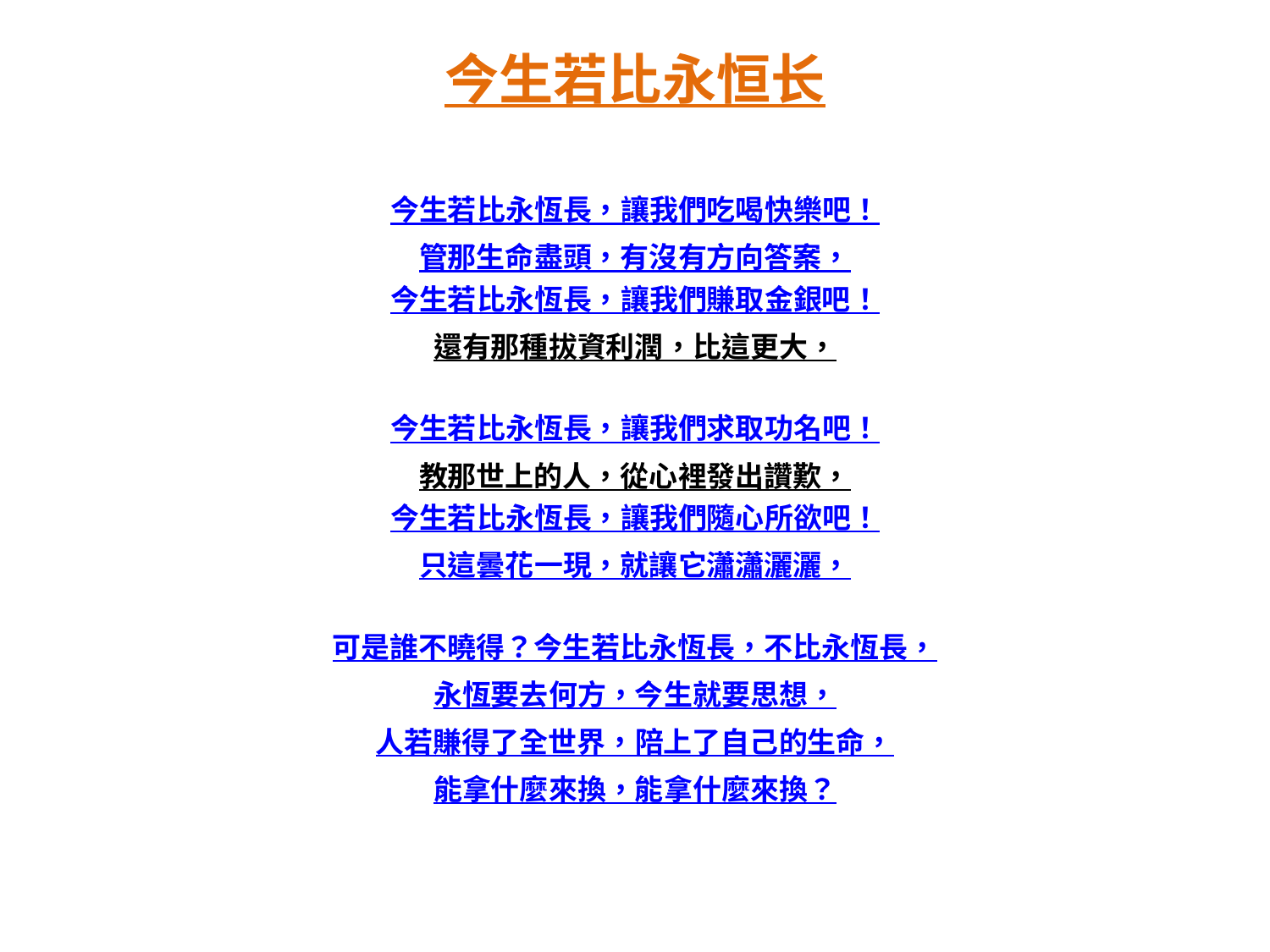

# 今生若比永恒长
今生若比永恆長，讓我們吃喝快樂吧！
管那生命盡頭，有沒有方向答案，
今生若比永恆長，讓我們賺取金銀吧！
還有那種拔資利潤，比這更大，
今生若比永恆長，讓我們求取功名吧！
教那世上的人，從心裡發出讚歎，
今生若比永恆長，讓我們隨心所欲吧！
只這曇花一現，就讓它瀟瀟灑灑，
可是誰不曉得？今生若比永恆長，不比永恆長，
永恆要去何方，今生就要思想，
人若賺得了全世界，陪上了自己的生命，
能拿什麼來換，能拿什麼來換？